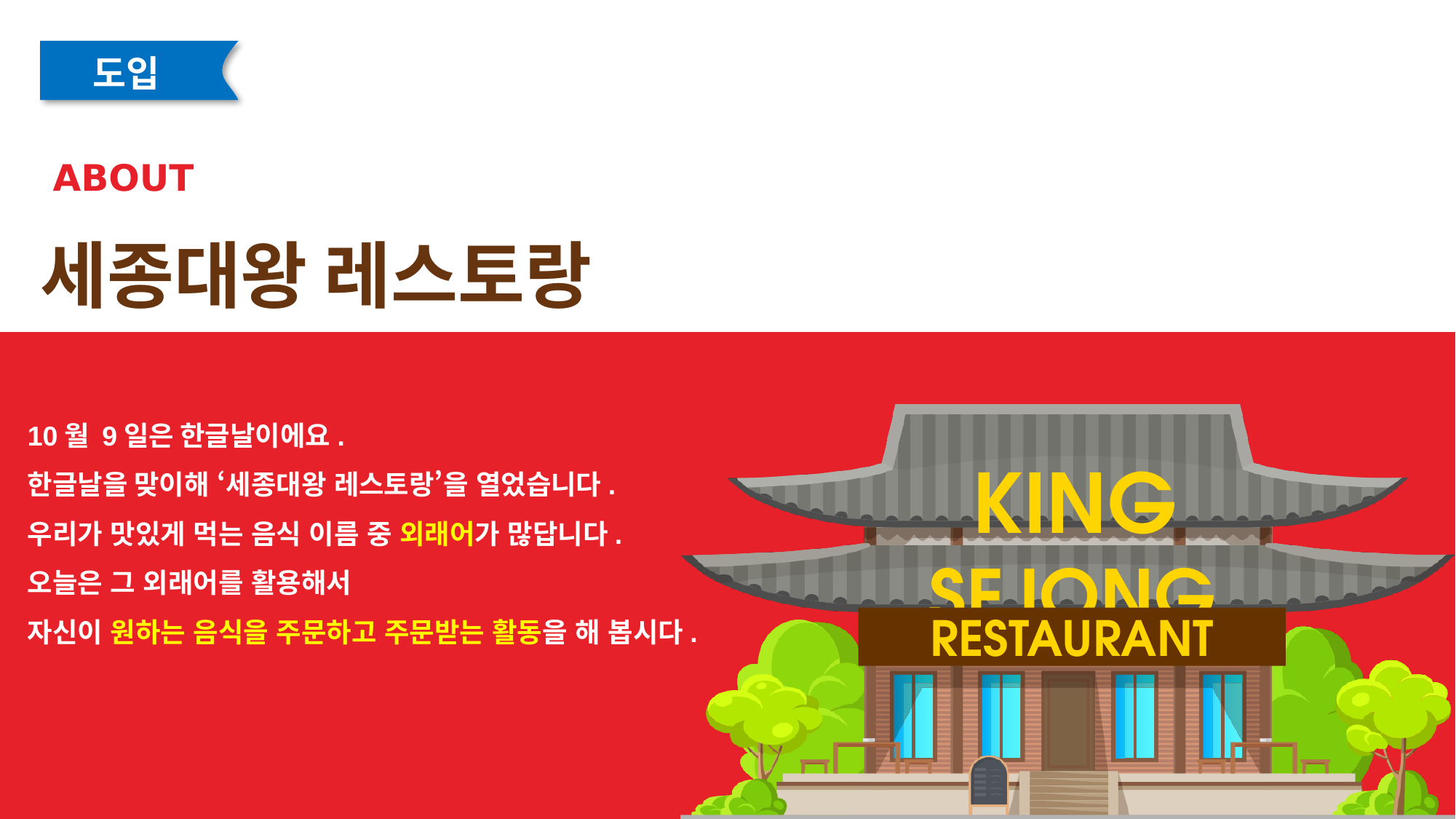

도입
ABOUT
세종대왕 레스토랑
KING

SEJONG
RESTAURANT

10월 9일은 한글날이에요.
한글날을 맞이해 ‘세종대왕 레스토랑’을 열었습니다.
우리가 맛있게 먹는 음식 이름 중 외래어가 많답니다.
오늘은 그 외래어를 활용해서
자신이 원하는 음식을 주문하고 주문받는 활동을 해 봅시다.